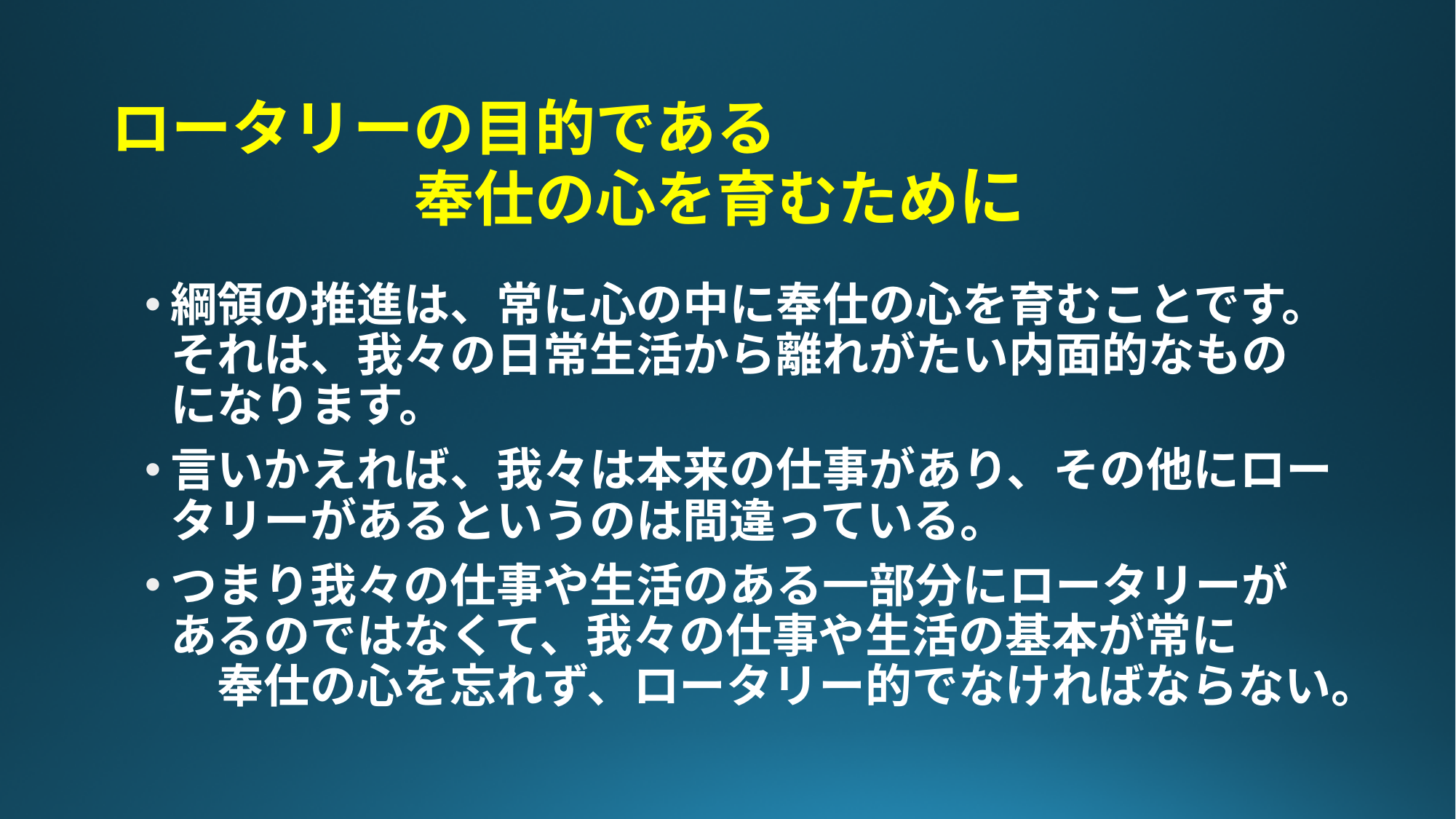

# ロータリーの目的である 　　　　　奉仕の心を育むために
綱領の推進は、常に心の中に奉仕の心を育むことです。それは、我々の日常生活から離れがたい内面的なもの　になります。
言いかえれば、我々は本来の仕事があり、その他にロータリーがあるというのは間違っている。
つまり我々の仕事や生活のある一部分にロータリーが　あるのではなくて、我々の仕事や生活の基本が常に　　　奉仕の心を忘れず、ロータリー的でなければならない。